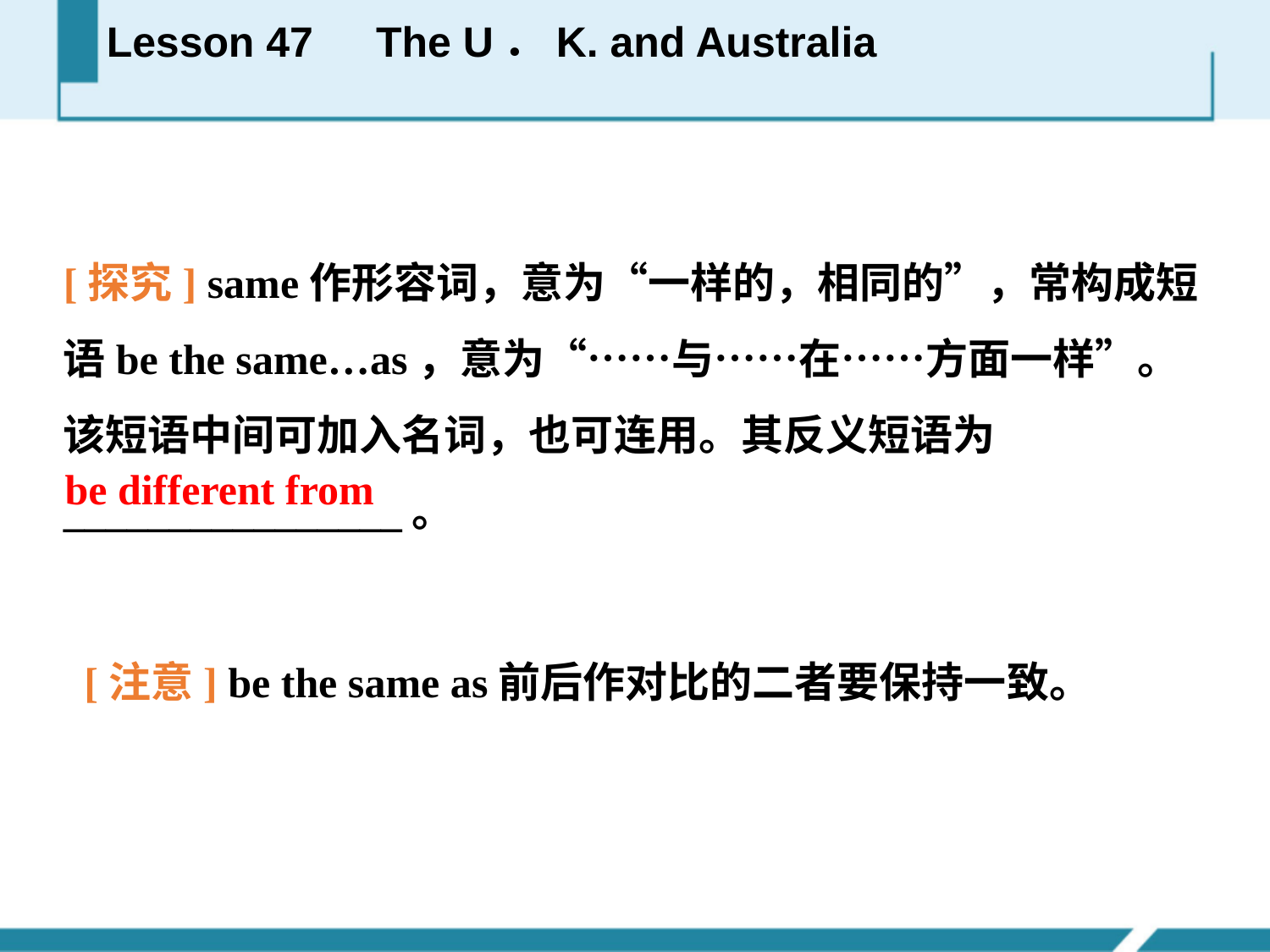

Lesson 47　The U．K. and Australia
[探究] same作形容词，意为“一样的，相同的”，常构成短语be the same…as，意为“……与……在……方面一样”。该短语中间可加入名词，也可连用。其反义短语为________________。
be different from
[注意] be the same as前后作对比的二者要保持一致。